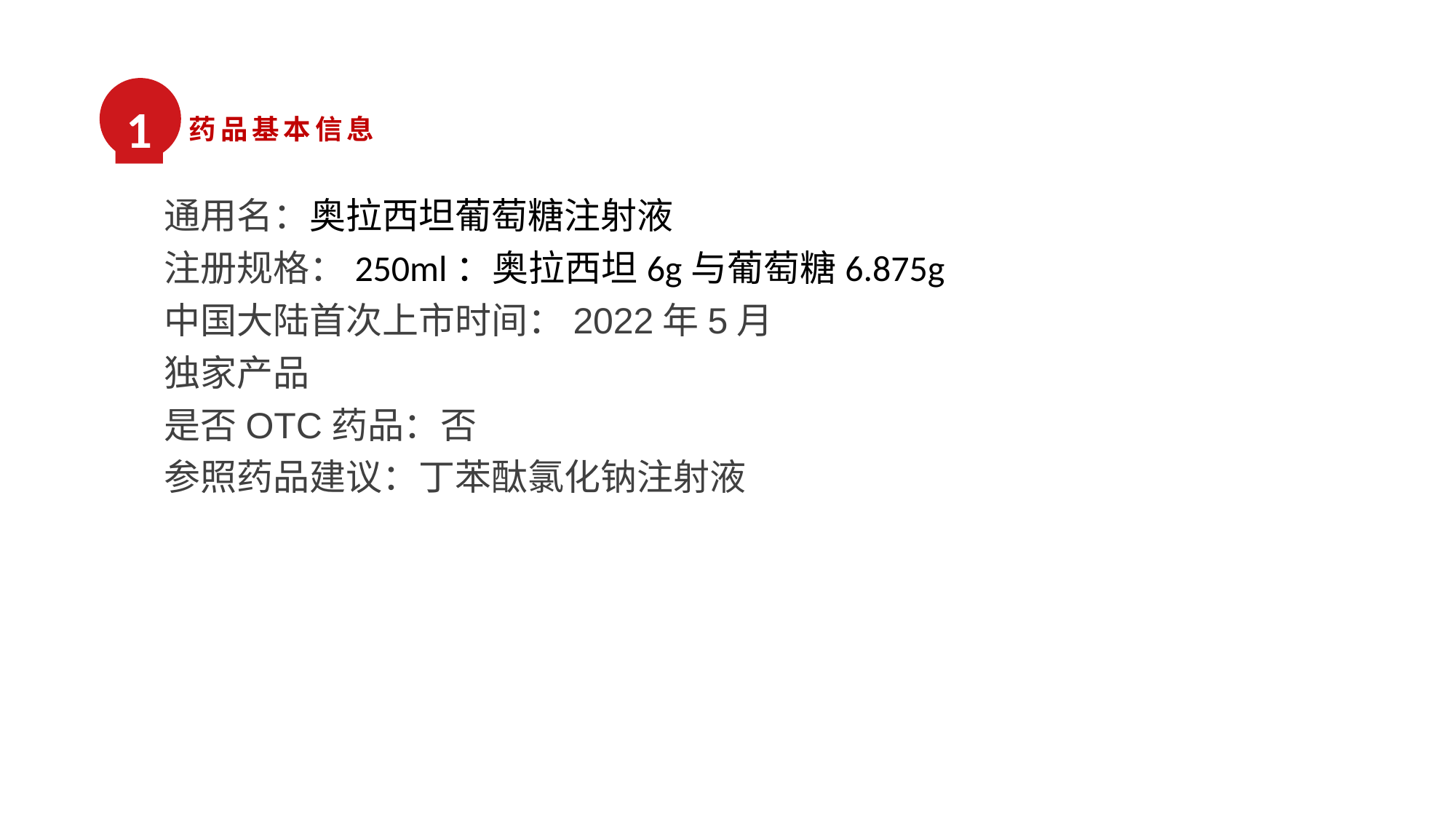

1
药品基本信息
通用名：奥拉西坦葡萄糖注射液
注册规格：250ml：奥拉西坦6g与葡萄糖6.875g
中国大陆首次上市时间：2022年5月
独家产品
是否OTC药品：否
参照药品建议：丁苯酞氯化钠注射液